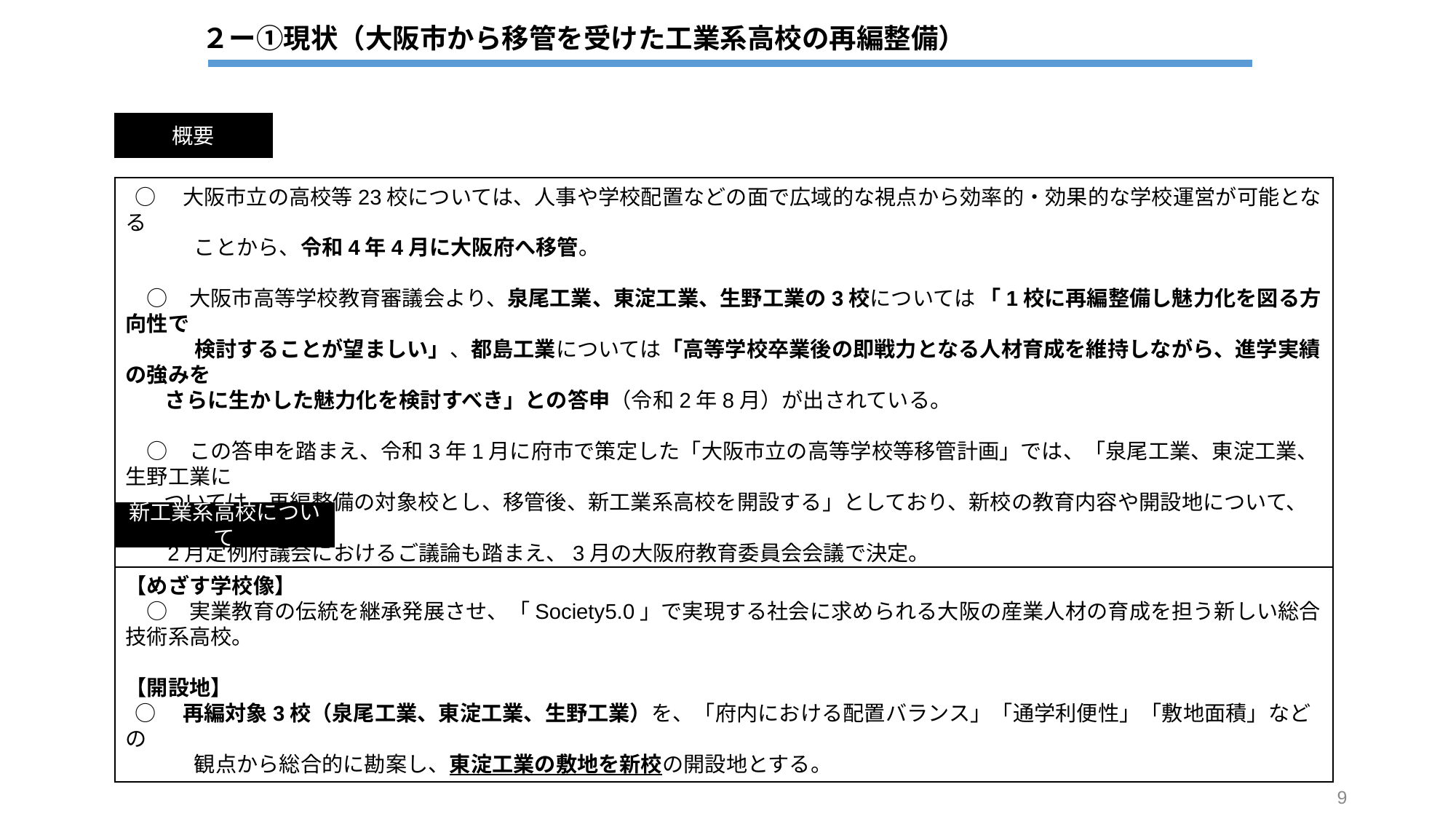

２ー①現状（大阪市から移管を受けた工業系高校の再編整備）
概要
  ○　大阪市立の高校等23校については、人事や学校配置などの面で広域的な視点から効率的・効果的な学校運営が可能となる
　　　 ことから、令和4年4月に大阪府へ移管。

　○　大阪市高等学校教育審議会より、泉尾工業、東淀工業、生野工業の3校については 「1校に再編整備し魅力化を図る方向性で
　　　 検討することが望ましい」、都島工業については「高等学校卒業後の即戦力となる人材育成を維持しながら、進学実績の強みを
       さらに生かした魅力化を検討すべき」との答申（令和2年8月）が出されている。

　○　この答申を踏まえ、令和3年1月に府市で策定した「大阪市立の高等学校等移管計画」では、「泉尾工業、東淀工業、生野工業に
       ついては、再編整備の対象校とし、移管後、新工業系高校を開設する」としており、新校の教育内容や開設地について、令和4年
       2月定例府議会におけるご議論も踏まえ、3月の大阪府教育委員会会議で決定。
新工業系高校について
【めざす学校像】
　○　実業教育の伝統を継承発展させ、「Society5.0」で実現する社会に求められる大阪の産業人材の育成を担う新しい総合技術系高校。

【開設地】
  ○　再編対象3校（泉尾工業、東淀工業、生野工業）を、「府内における配置バランス」「通学利便性」「敷地面積」などの
　　　 観点から総合的に勘案し、東淀工業の敷地を新校の開設地とする。
9